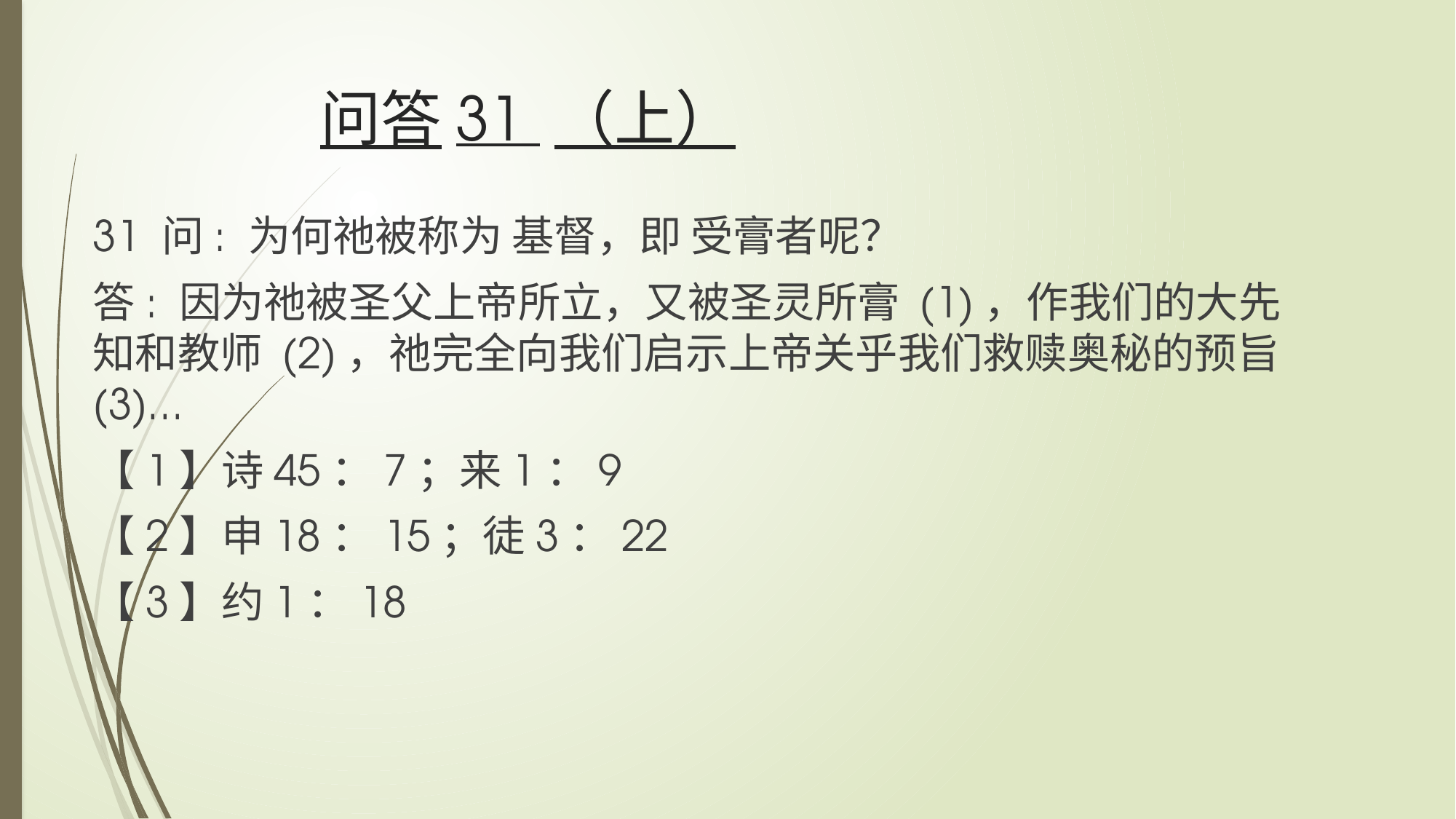

# 问答31 （上）
31 问: 为何祂被称为 基督，即 受膏者呢？
答: 因为祂被圣父上帝所立，又被圣灵所膏 (1)，作我们的大先知和教师 (2)，祂完全向我们启示上帝关乎我们救赎奥秘的预旨 (3)…
【1】诗45：7；来1：9
【2】申18：15；徒3：22
【3】约1：18